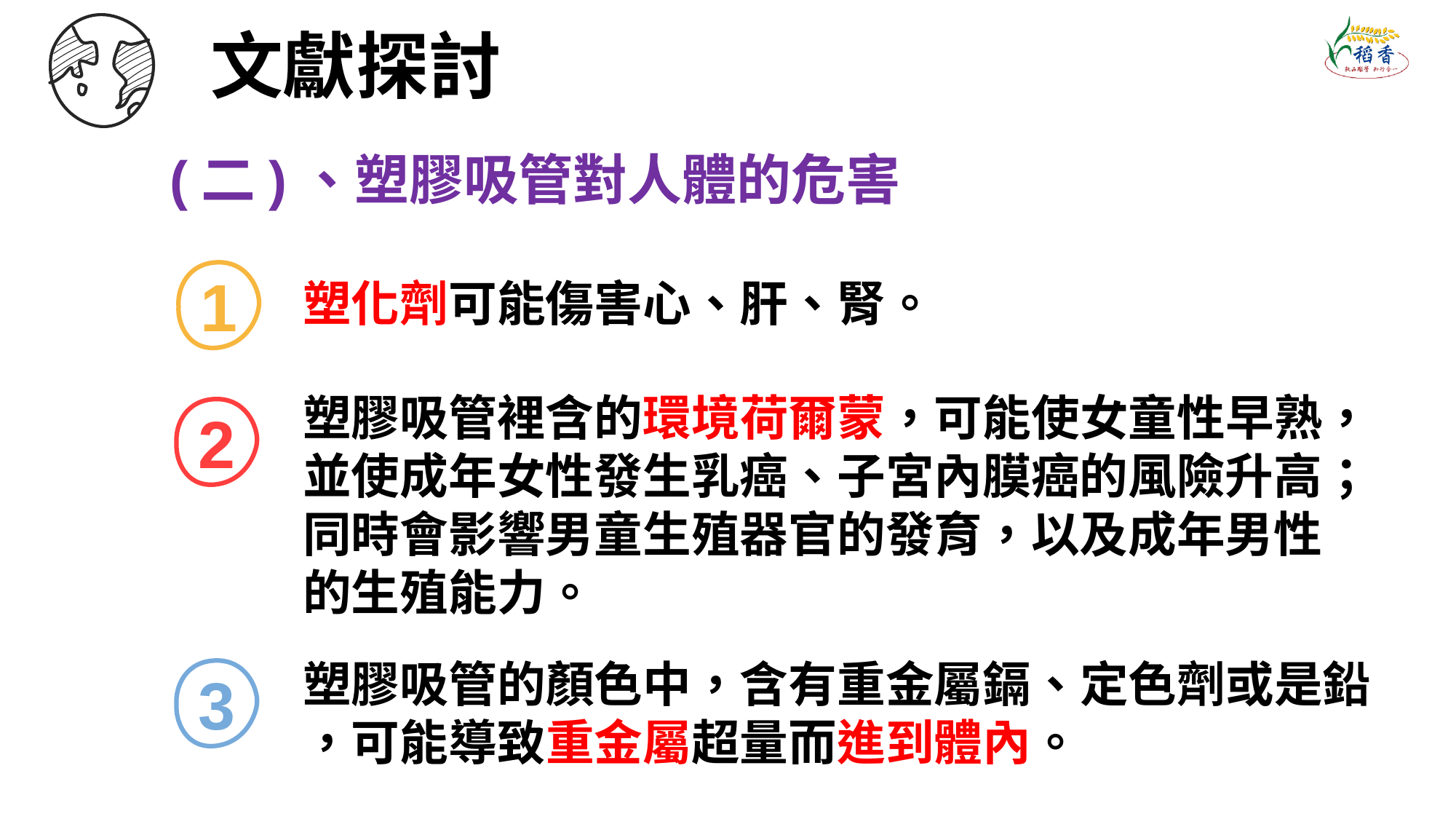

文獻探討

(二)、塑膠吸管對人體的危害

1
塑化劑可能傷害心、肝、腎。

塑膠吸管裡含的環境荷爾蒙，可能使女童性早熟，並使成年女性發生乳癌、子宮內膜癌的風險升高；同時會影響男童生殖器官的發育，以及成年男性的生殖能力。
2

塑膠吸管的顏色中，含有重金屬鎘、定色劑或是鉛
，可能導致重金屬超量而進到體內。
3